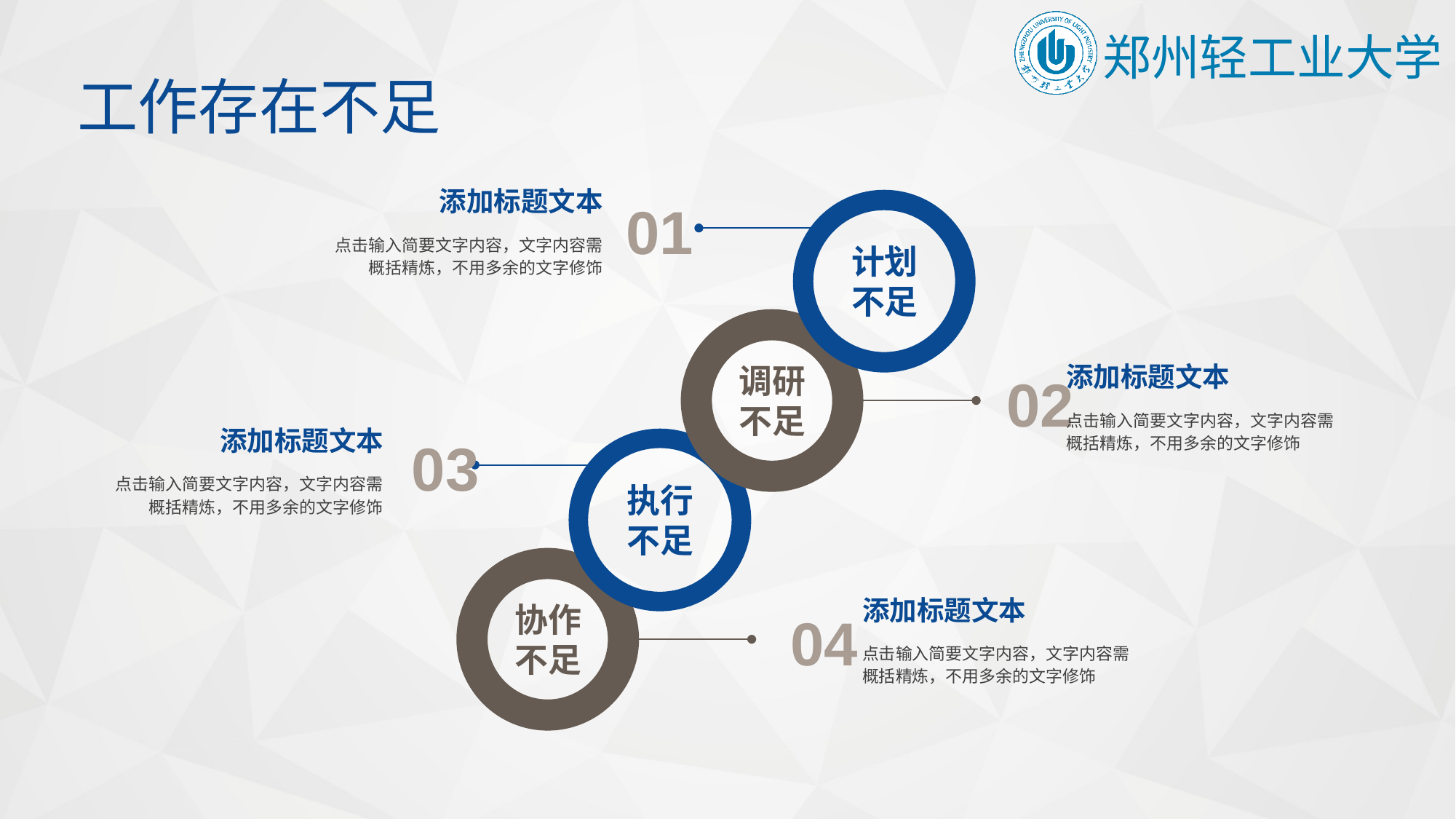

工作存在不足
添加标题文本
01

点击输入简要文字内容，文字内容需概括精炼，不用多余的文字修饰
计划不足

调研不足
添加标题文本
02
点击输入简要文字内容，文字内容需概括精炼，不用多余的文字修饰
添加标题文本
03

点击输入简要文字内容，文字内容需概括精炼，不用多余的文字修饰
执行不足

添加标题文本
协作不足
04
点击输入简要文字内容，文字内容需概括精炼，不用多余的文字修饰